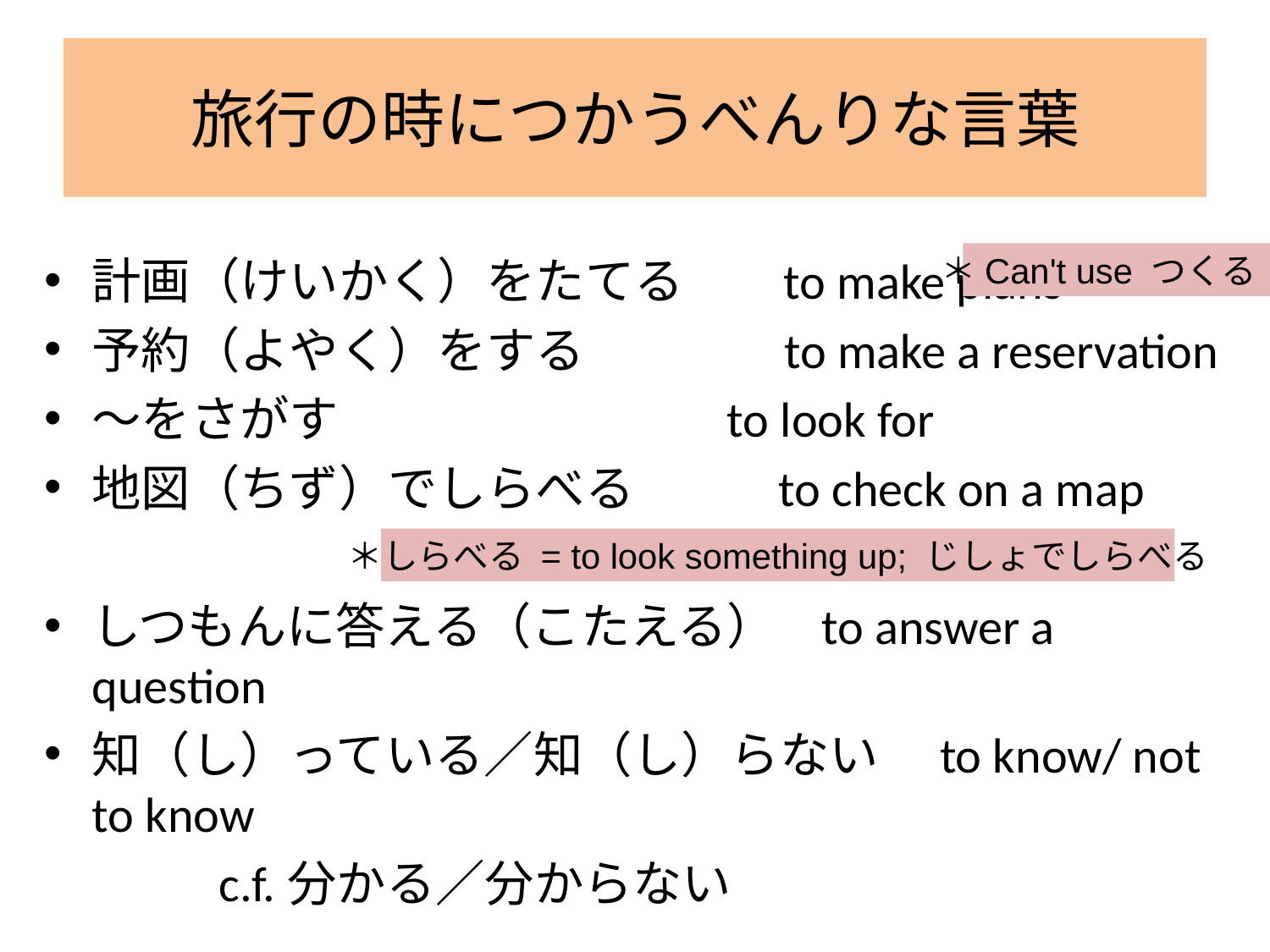

# 旅行の時につかうべんりな言葉
計画（けいかく）をたてる        to make plans
予約（よやく）をする                 to make a reservation
～をさがす                                	to look for
地図（ちず）でしらべる            to check on a map

しつもんに答える（こたえる）   to answer a question
知（し）っている／知（し）らない　to know/ not to know
		c.f.分かる／分からない
＊Can't use つくる！
＊しらべる = to look something up; じしょでしらべる